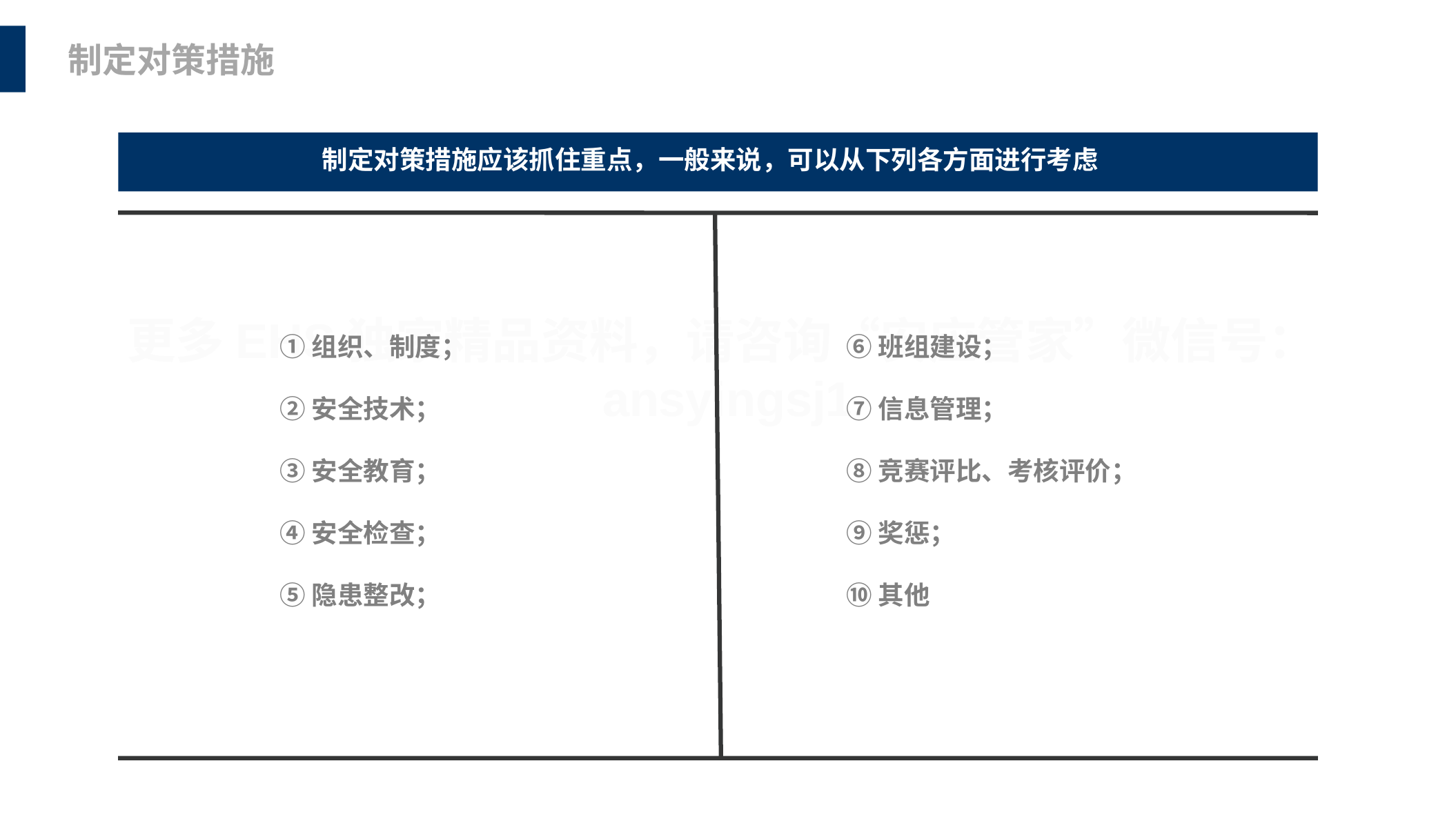

制定对策措施

制定对策措施应该抓住重点，一般来说，可以从下列各方面进行考虑

①组织、制度；
②安全技术；
③安全教育；
④安全检查；
⑤隐患整改；
⑥班组建设；
⑦信息管理；
⑧竞赛评比、考核评价；
⑨奖惩；
⑩其他